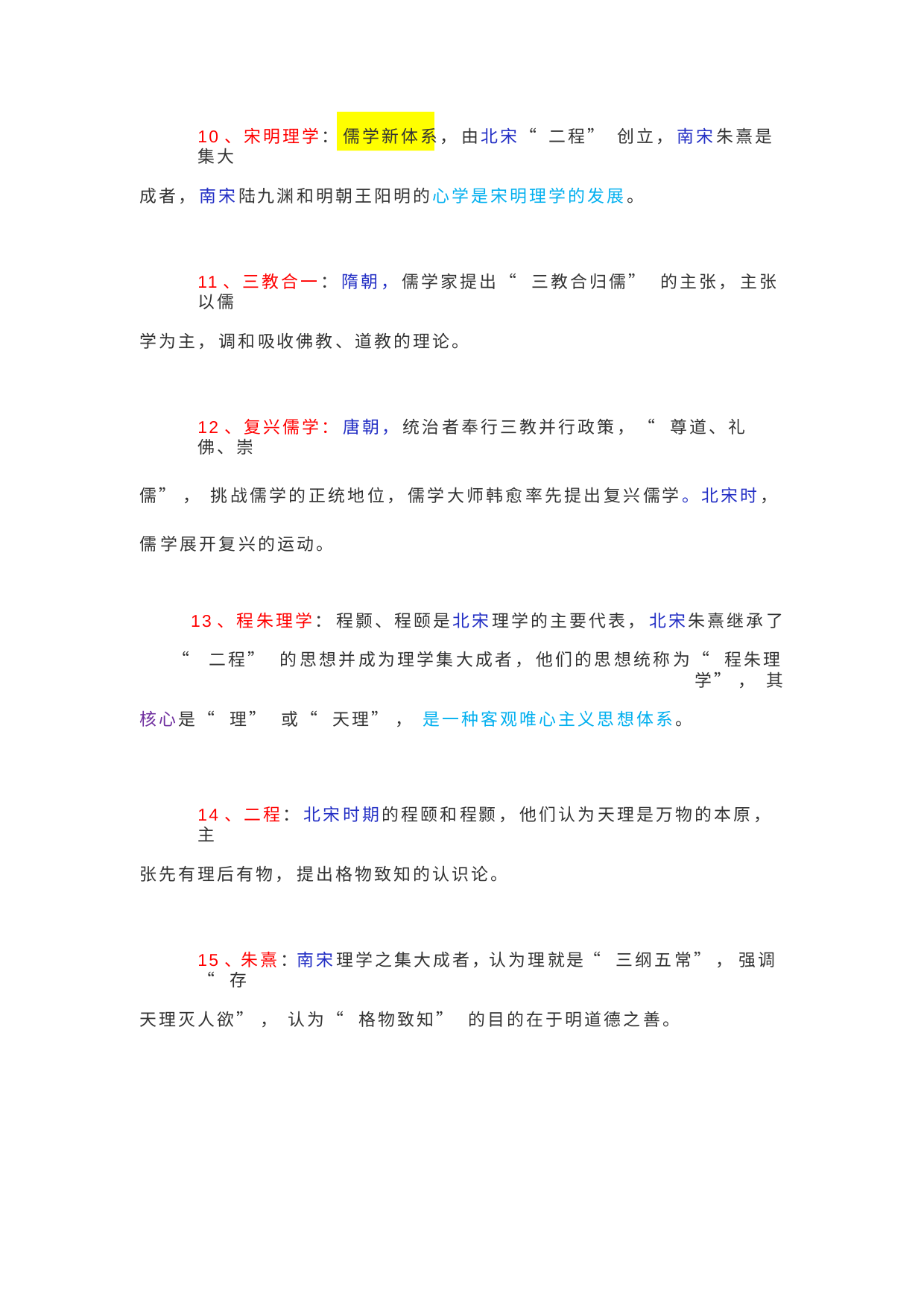

10、宋明理学： 儒学新体系， 由北宋“ 二程” 创立， 南宋朱熹是集大

成者， 南宋陆九渊和明朝王阳明的心学是宋明理学的发展。
11、三教合一： 隋朝， 儒学家提出“ 三教合归儒” 的主张， 主张以儒

学为主， 调和吸收佛教、道教的理论。
12、复兴儒学： 唐朝， 统治者奉行三教并行政策， “ 尊道、礼佛、崇
儒”， 挑战儒学的正统地位， 儒学大师韩愈率先提出复兴儒学。北宋时， 儒 学展开复兴的运动。
13、程朱理学： 程颢、程颐是北宋理学的主要代表， 北宋朱熹继承了

“ 二程” 的思想并成为理学集大成者， 他们的思想统称为“ 程朱理学”， 其

核心是“ 理” 或“ 天理”， 是一种客观唯心主义思想体系。
14、二程： 北宋时期的程颐和程颢， 他们认为天理是万物的本原， 主

张先有理后有物， 提出格物致知的认识论。
15、朱熹：南宋理学之集大成者，认为理就是“ 三纲五常”，强调“ 存

天理灭人欲”， 认为“ 格物致知” 的目的在于明道德之善。